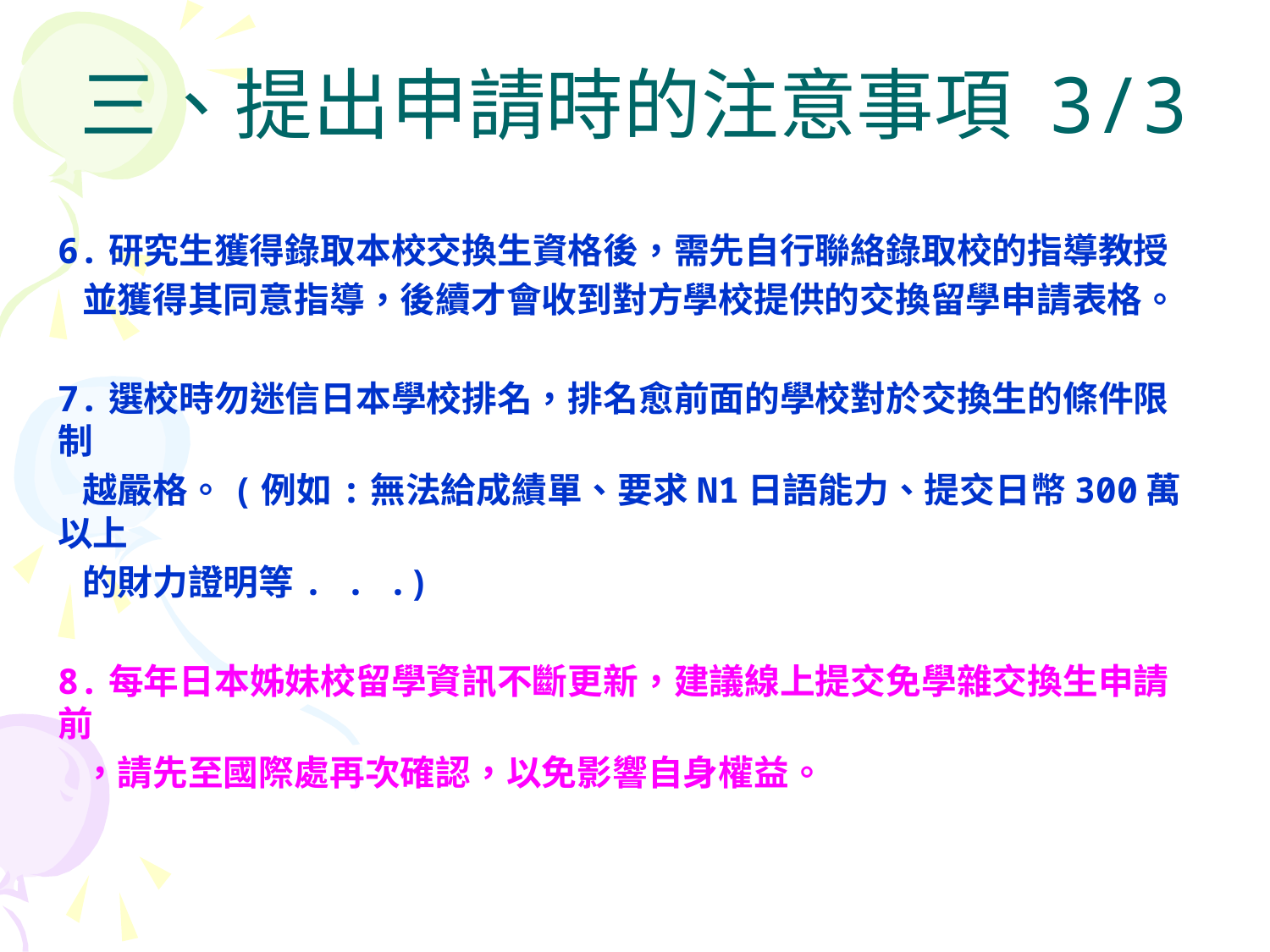

# 三、提出申請時的注意事項 3/3
6.研究生獲得錄取本校交換生資格後，需先自行聯絡錄取校的指導教授
  並獲得其同意指導，後續才會收到對方學校提供的交換留學申請表格。

7.選校時勿迷信日本學校排名，排名愈前面的學校對於交換生的條件限制
  越嚴格。(例如:無法給成績單、要求N1日語能力、提交日幣300萬以上
  的財力證明等. . .)

8.每年日本姊妹校留學資訊不斷更新，建議線上提交免學雜交換生申請前
  ，請先至國際處再次確認，以免影響自身權益。